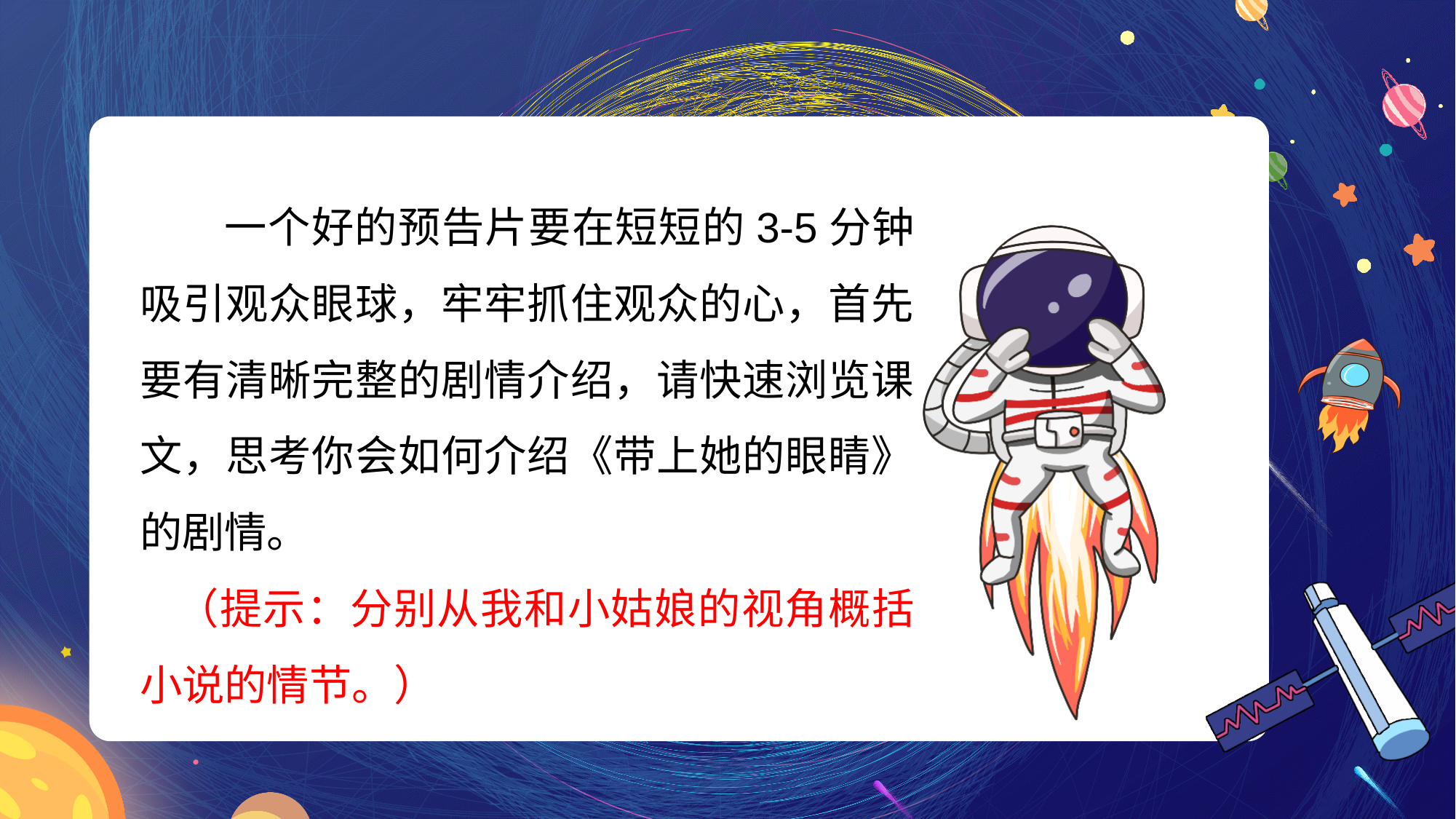

一个好的预告片要在短短的3-5分钟吸引观众眼球，牢牢抓住观众的心，首先要有清晰完整的剧情介绍，请快速浏览课文，思考你会如何介绍《带上她的眼睛》的剧情。
（提示：分别从我和小姑娘的视角概括小说的情节。）